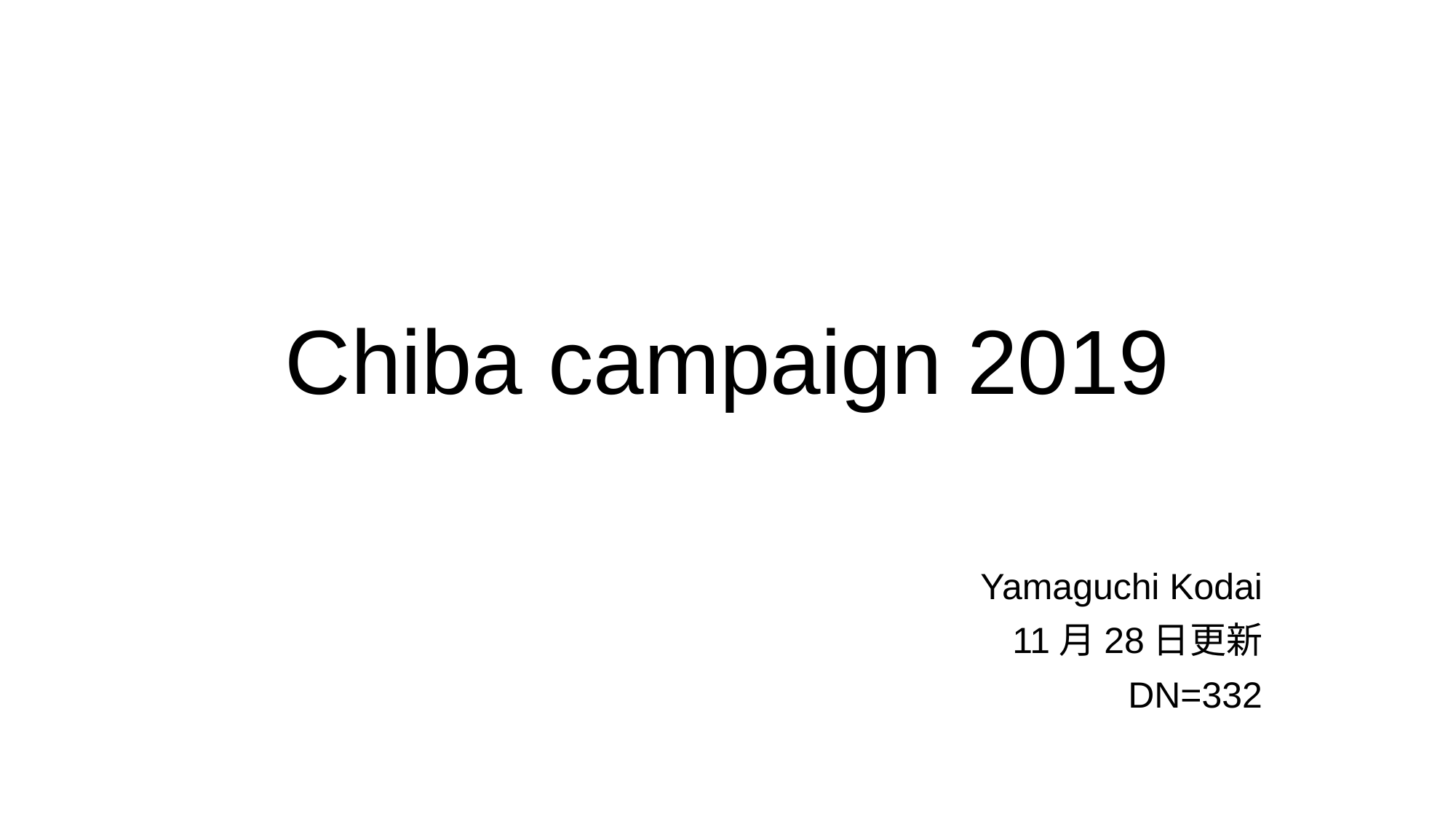

# Chiba campaign 2019
Yamaguchi Kodai
11月28日更新
DN=332